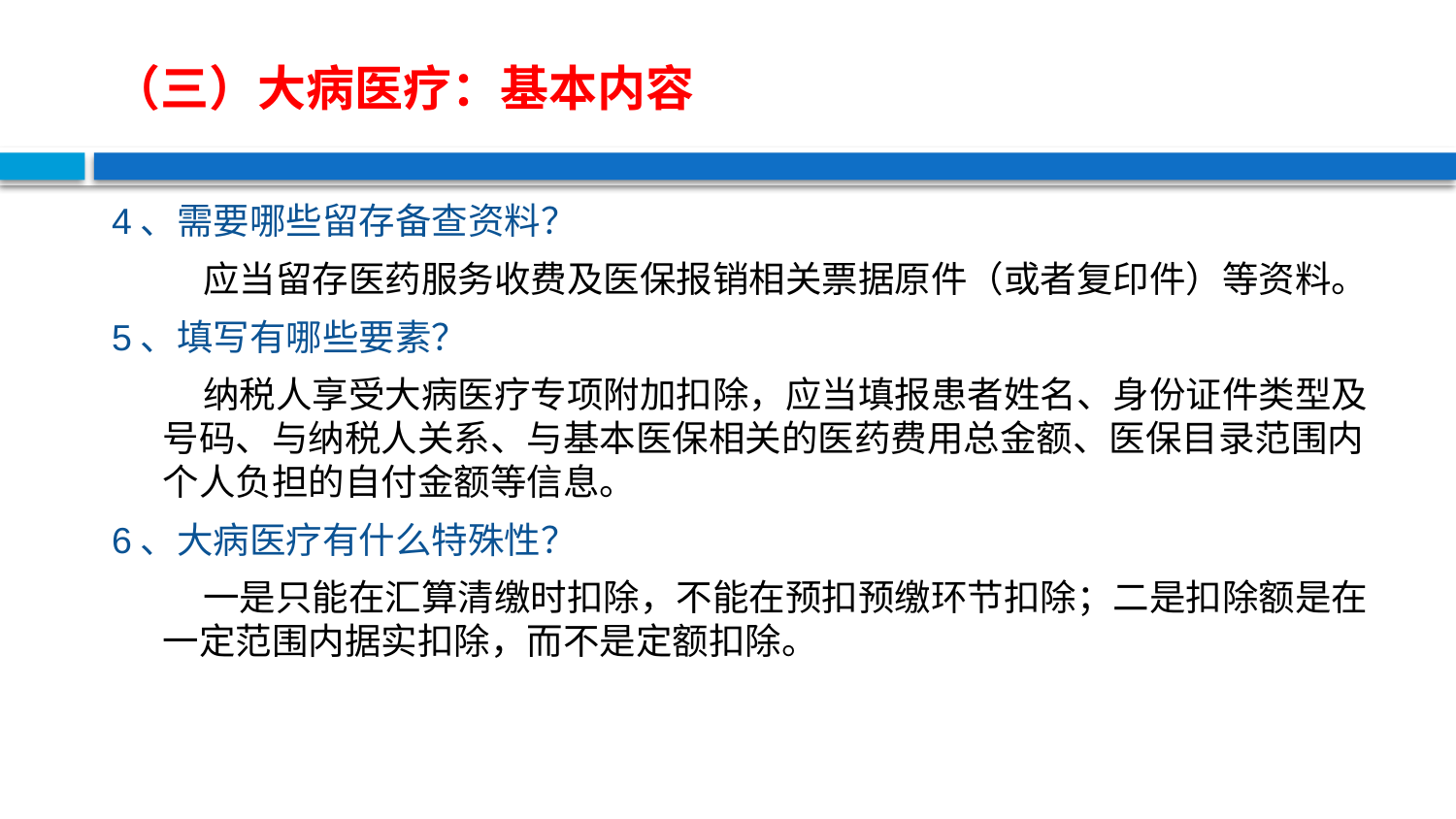

# （三）大病医疗：基本内容
4、需要哪些留存备查资料？
          应当留存医药服务收费及医保报销相关票据原件（或者复印件）等资料。
5、填写有哪些要素？
          纳税人享受大病医疗专项附加扣除，应当填报患者姓名、身份证件类型及号码、与纳税人关系、与基本医保相关的医药费用总金额、医保目录范围内个人负担的自付金额等信息。
6、大病医疗有什么特殊性？
          一是只能在汇算清缴时扣除，不能在预扣预缴环节扣除；二是扣除额是在一定范围内据实扣除，而不是定额扣除。